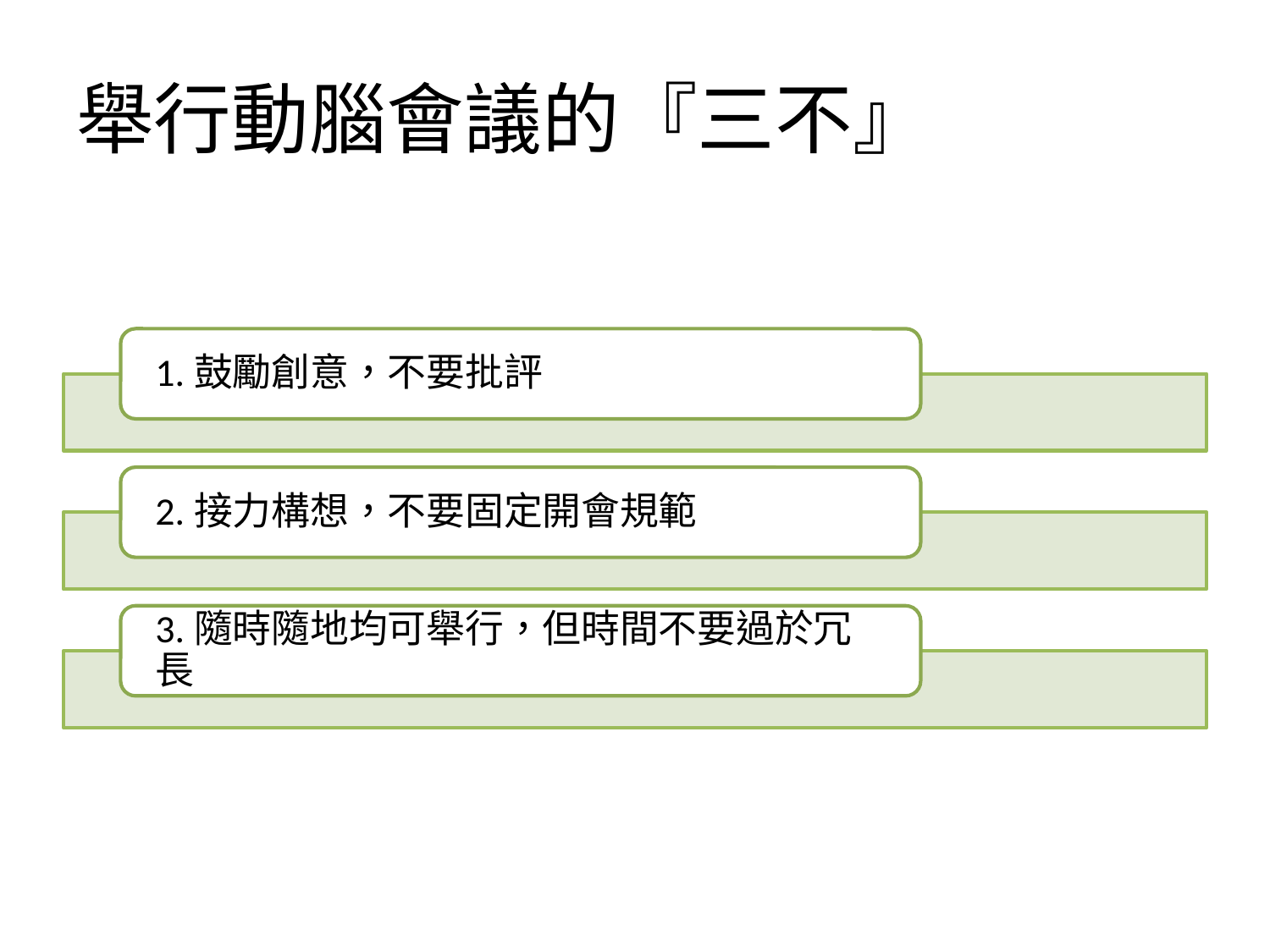

# 舉行動腦會議的『三不』
1.鼓勵創意，不要批評
2.接力構想，不要固定開會規範
3.隨時隨地均可舉行，但時間不要過於冗長